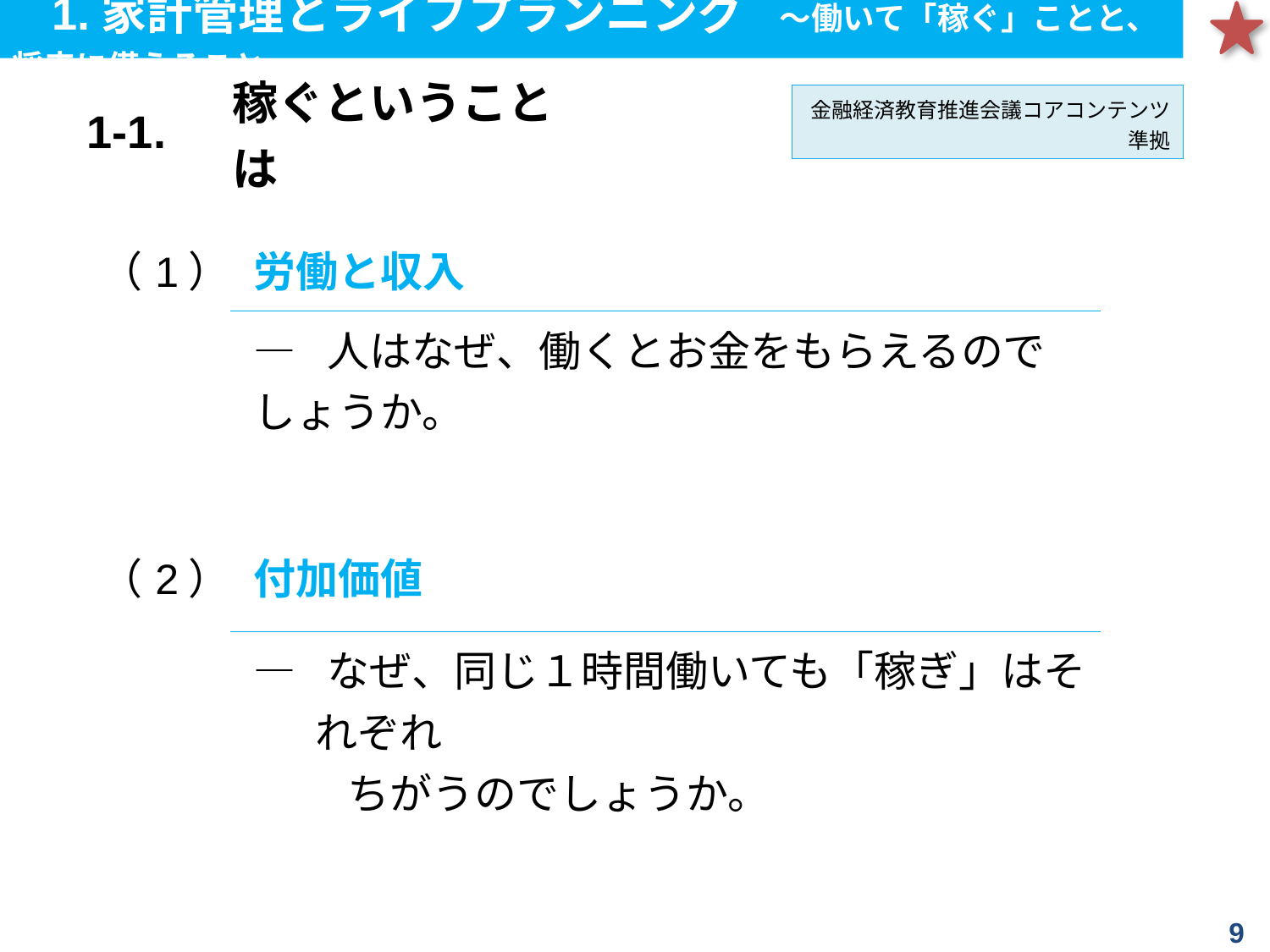

1.家計管理とライフプランニング　～働いて「稼ぐ」ことと、将来に備えること

| 1-1. | 稼ぐということは |
| --- | --- |
金融経済教育推進会議コアコンテンツ準拠
| （1） | 労働と収入 |
| --- | --- |
|  | ― 人はなぜ、働くとお金をもらえるのでしょうか。 |
| （2） | 付加価値 |
|  | ― なぜ、同じ１時間働いても「稼ぎ」はそれぞれ 　　 ちがうのでしょうか。 |